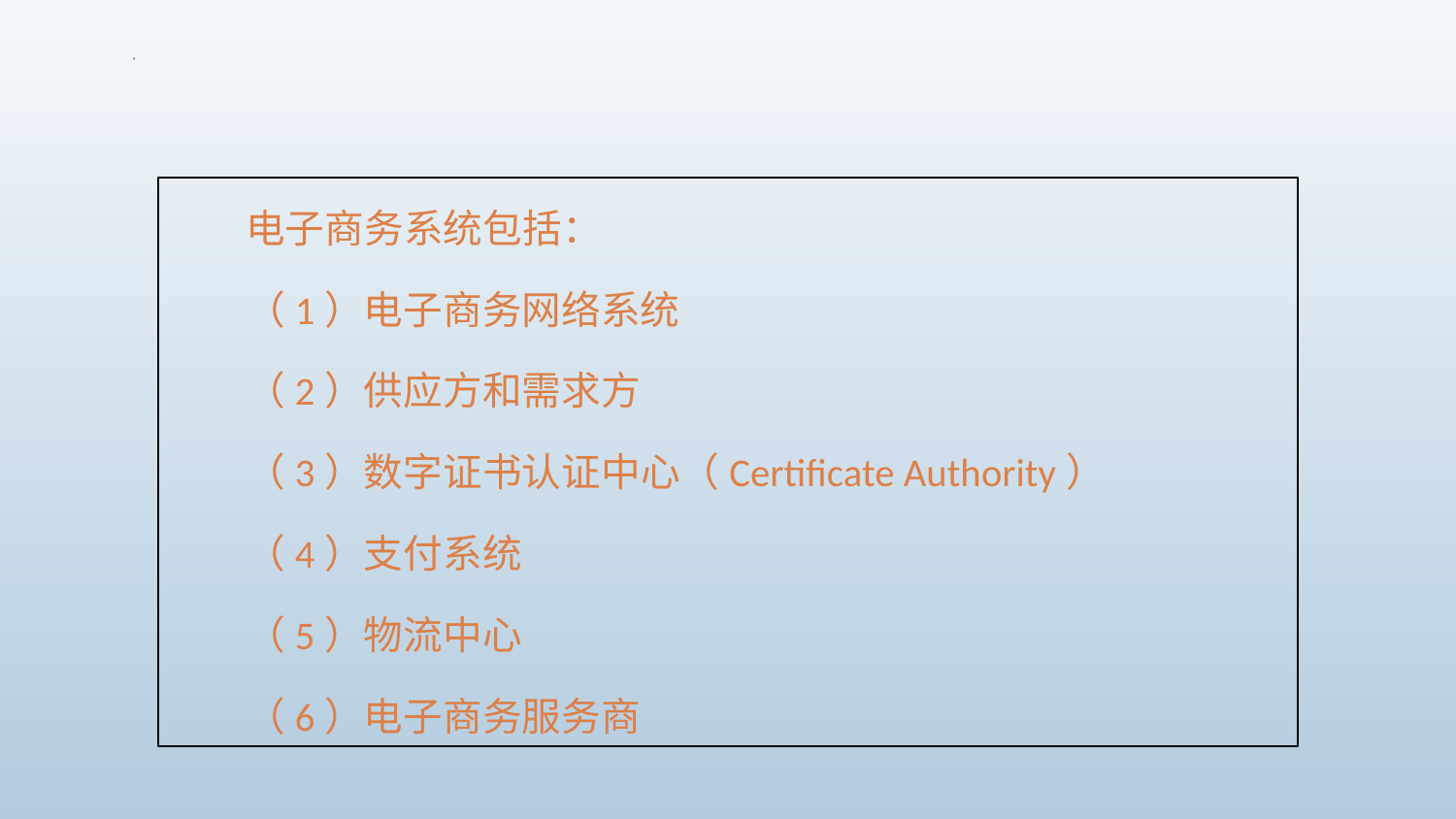

电子商务系统包括：
（1）电子商务网络系统
（2）供应方和需求方
（3）数字证书认证中心（Certificate Authority）
（4）支付系统
（5）物流中心
（6）电子商务服务商